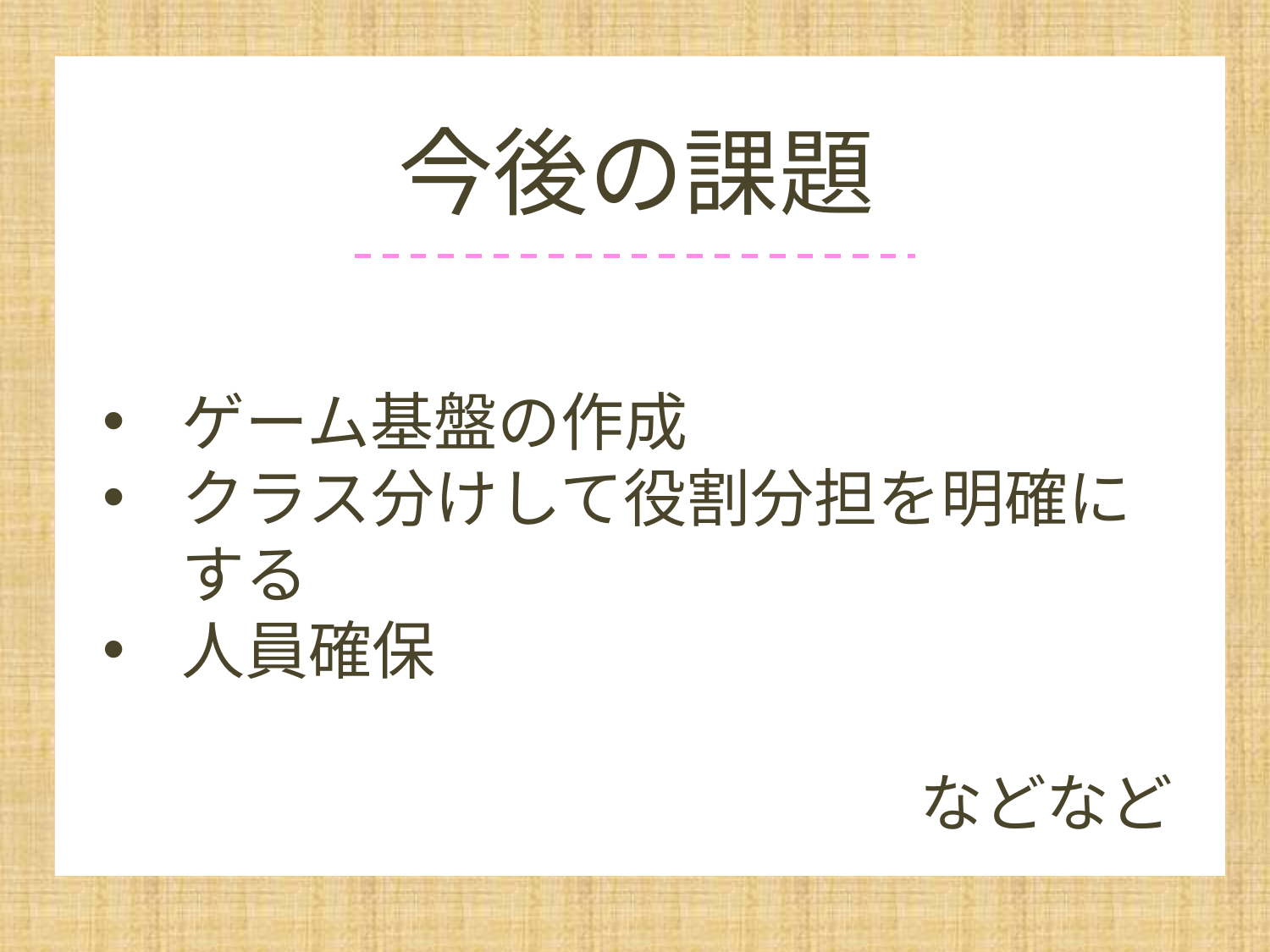

今後の課題

ゲーム基盤の作成
クラス分けして役割分担を明確にする
人員確保

などなど

#